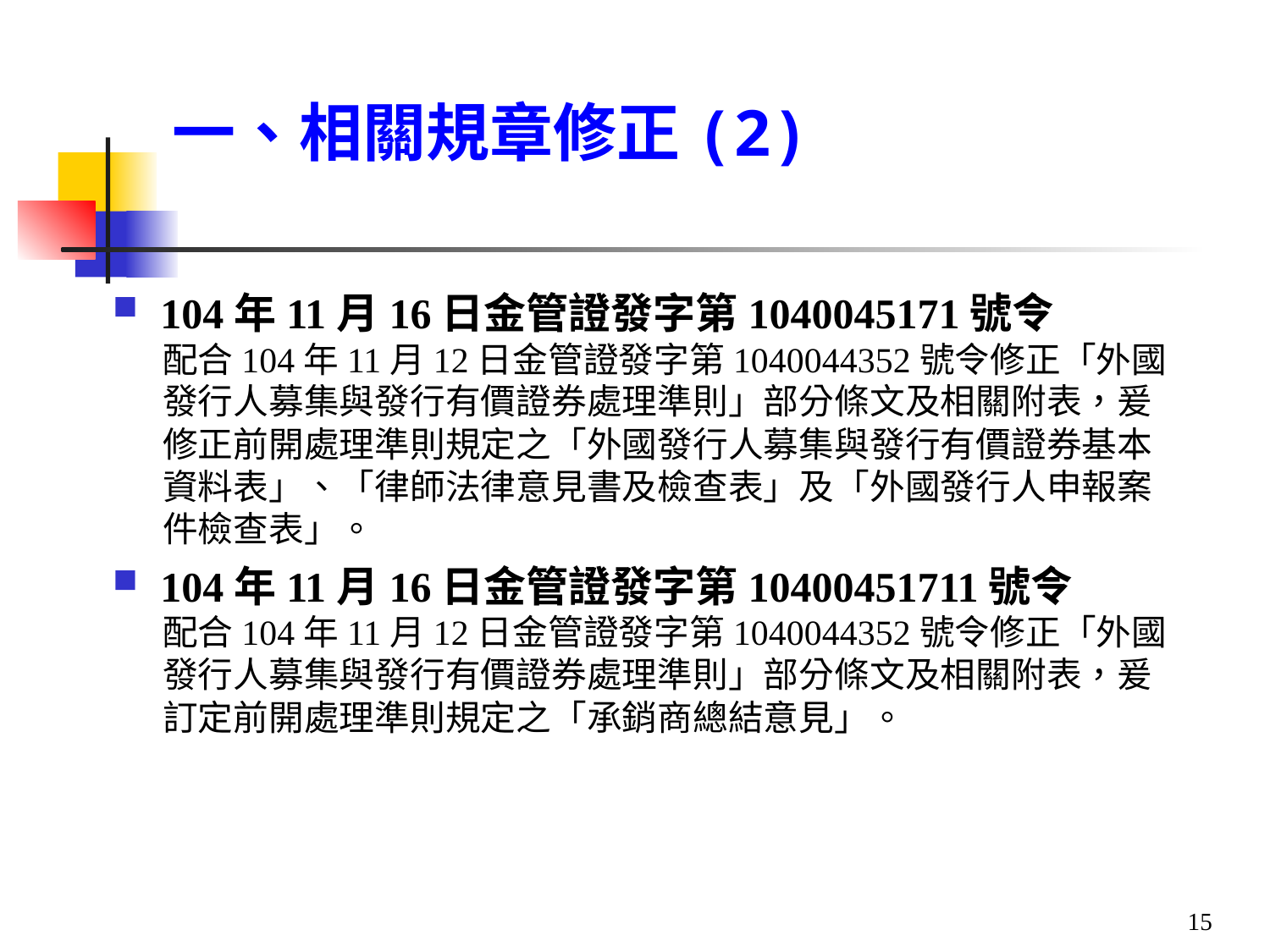

# 一、相關規章修正(2)
104年11月16日金管證發字第1040045171號令
配合104年11月12日金管證發字第1040044352號令修正「外國發行人募集與發行有價證券處理準則」部分條文及相關附表，爰修正前開處理準則規定之「外國發行人募集與發行有價證券基本資料表」、「律師法律意見書及檢查表」及「外國發行人申報案件檢查表」。
104年11月16日金管證發字第10400451711號令
配合104年11月12日金管證發字第1040044352號令修正「外國發行人募集與發行有價證券處理準則」部分條文及相關附表，爰訂定前開處理準則規定之「承銷商總結意見」。
15